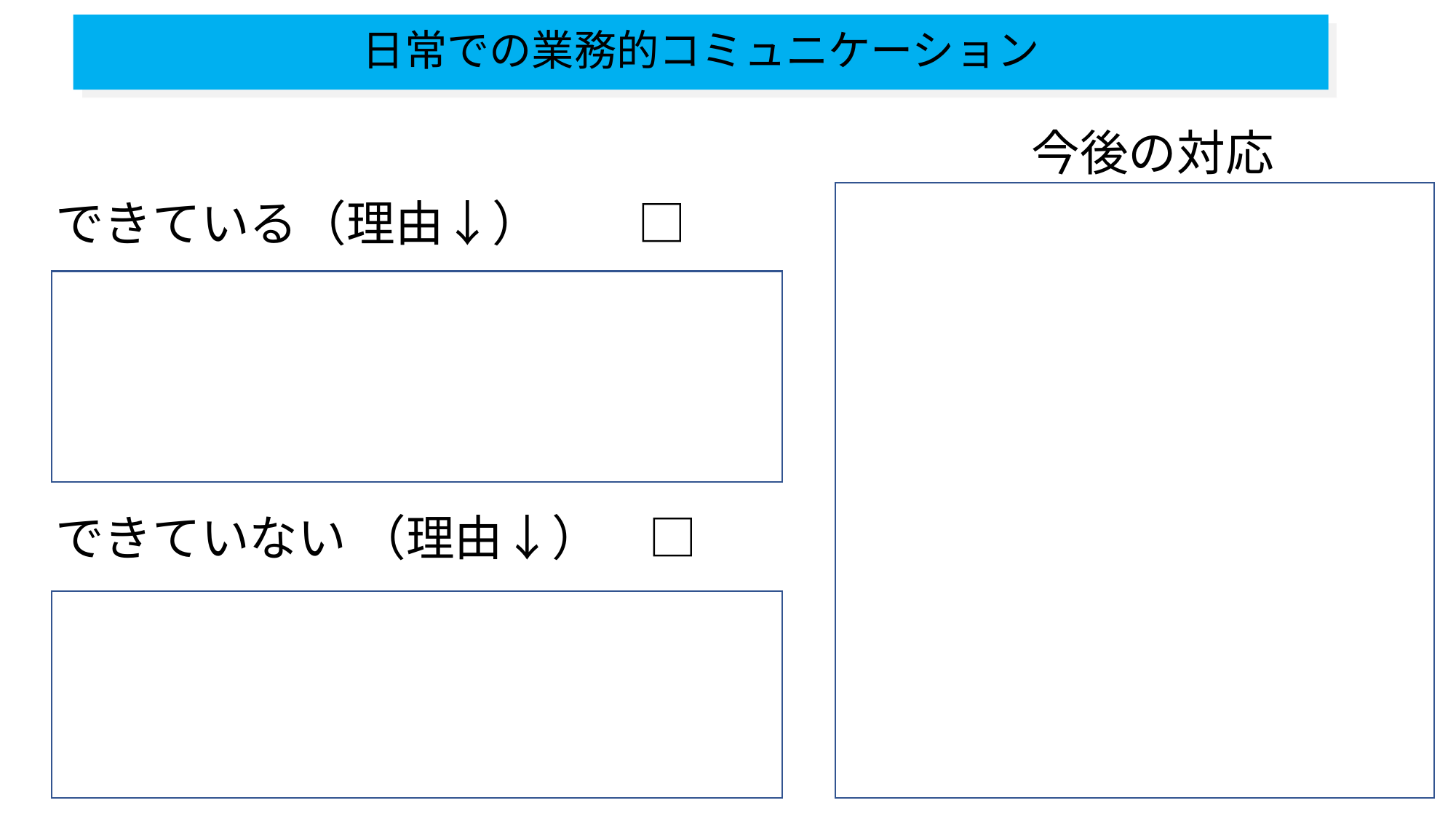

# 日常での業務的コミュニケーション
今後の対応

できている（理由↓）　　□

できていない （理由↓）　□